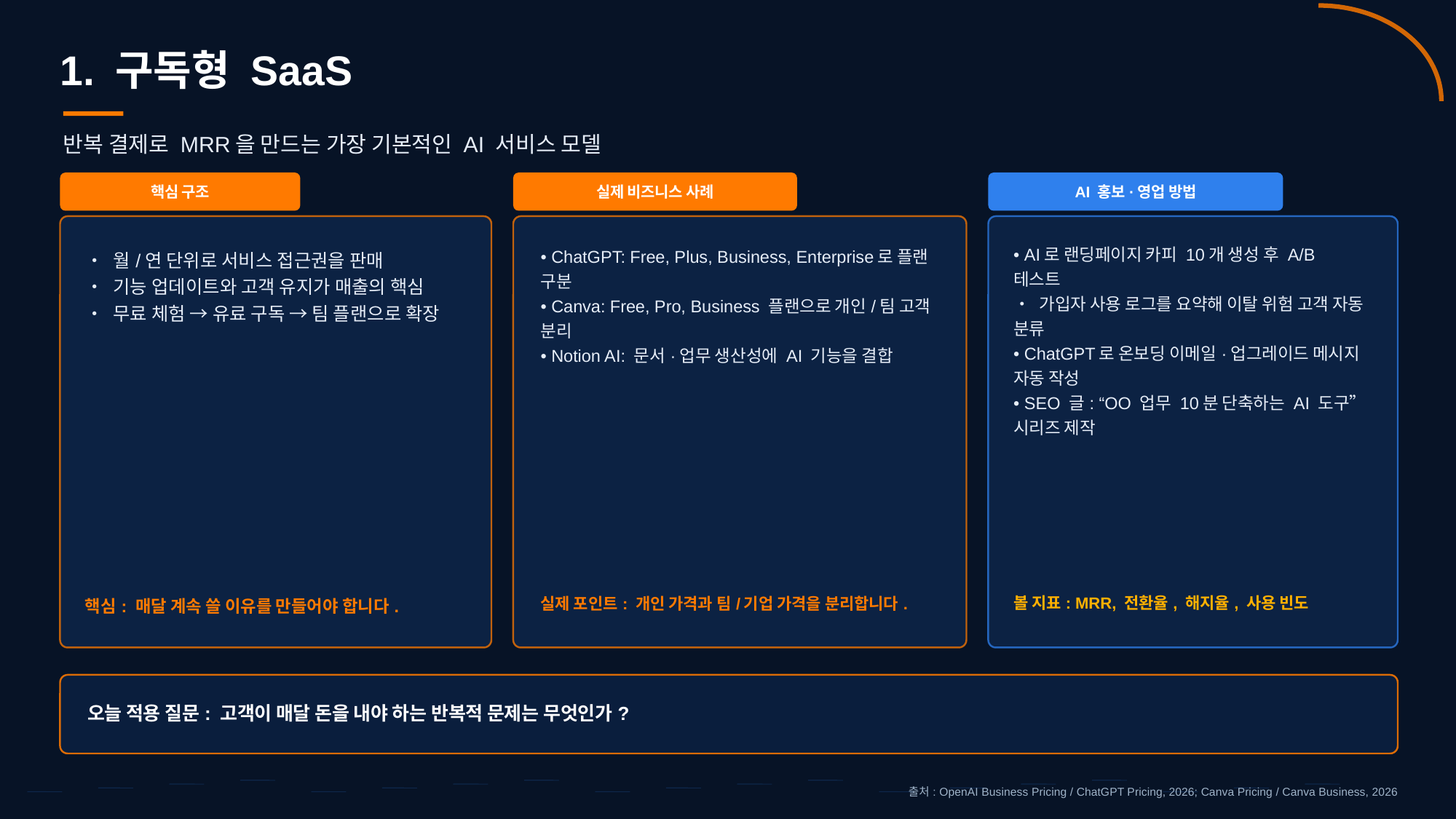

1. 구독형 SaaS

반복 결제로 MRR을 만드는 가장 기본적인 AI 서비스 모델

핵심 구조
실제 비즈니스 사례
AI 홍보·영업 방법

• AI로 랜딩페이지 카피 10개 생성 후 A/B 테스트
• 가입자 사용 로그를 요약해 이탈 위험 고객 자동 분류
• ChatGPT로 온보딩 이메일·업그레이드 메시지 자동 작성
• SEO 글: “OO 업무 10분 단축하는 AI 도구” 시리즈 제작
• ChatGPT: Free, Plus, Business, Enterprise로 플랜 구분
• Canva: Free, Pro, Business 플랜으로 개인/팀 고객 분리
• Notion AI: 문서·업무 생산성에 AI 기능을 결합
• 월/연 단위로 서비스 접근권을 판매
• 기능 업데이트와 고객 유지가 매출의 핵심
• 무료 체험 → 유료 구독 → 팀 플랜으로 확장
볼 지표: MRR, 전환율, 해지율, 사용 빈도
실제 포인트: 개인 가격과 팀/기업 가격을 분리합니다.
핵심: 매달 계속 쓸 이유를 만들어야 합니다.

오늘 적용 질문: 고객이 매달 돈을 내야 하는 반복적 문제는 무엇인가?
출처: OpenAI Business Pricing / ChatGPT Pricing, 2026; Canva Pricing / Canva Business, 2026